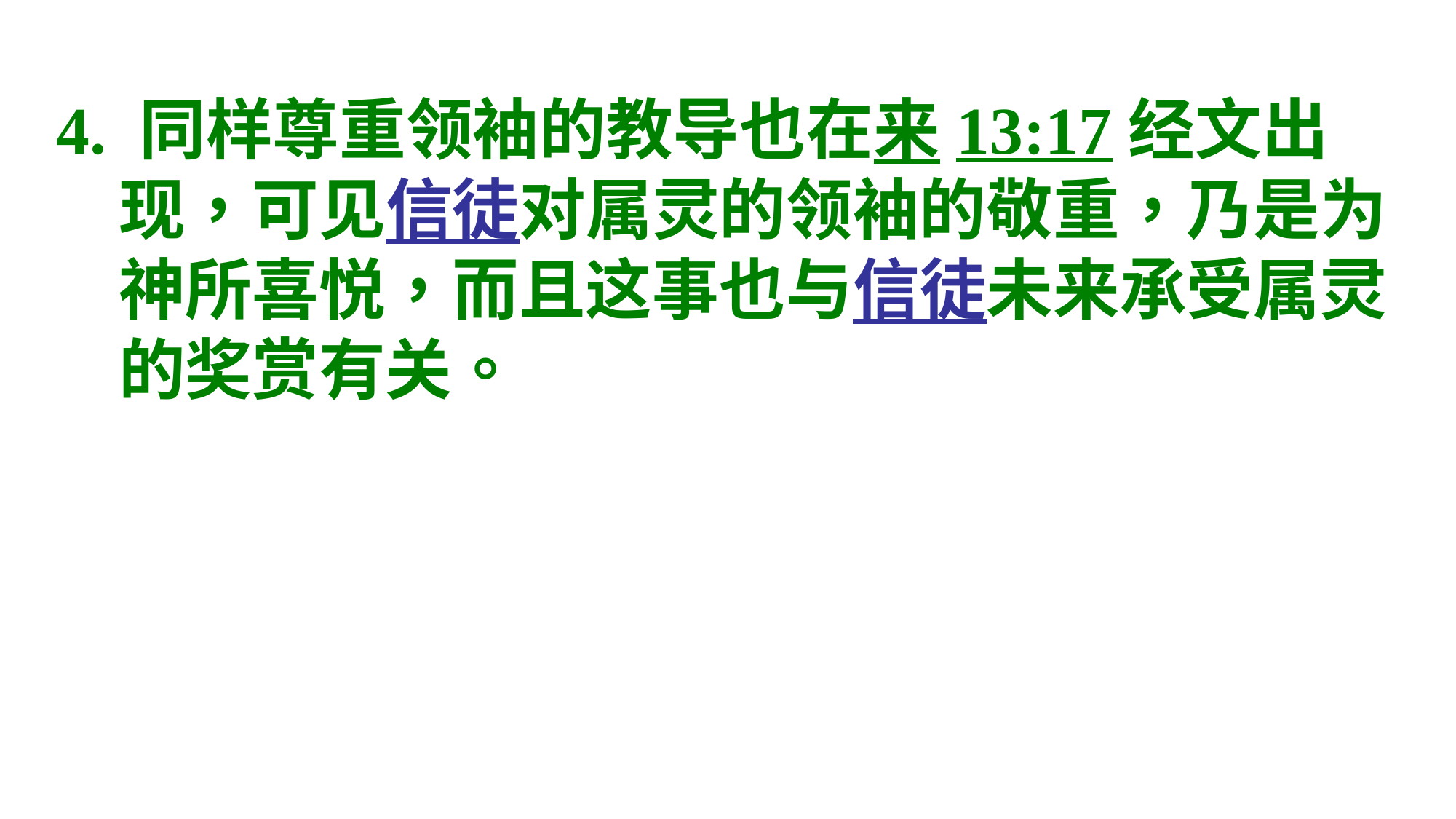

4. 同样尊重领袖的教导也在来13:17经文出现，可见信徒对属灵的领袖的敬重，乃是为神所喜悦，而且这事也与信徒未来承受属灵的奖赏有关。